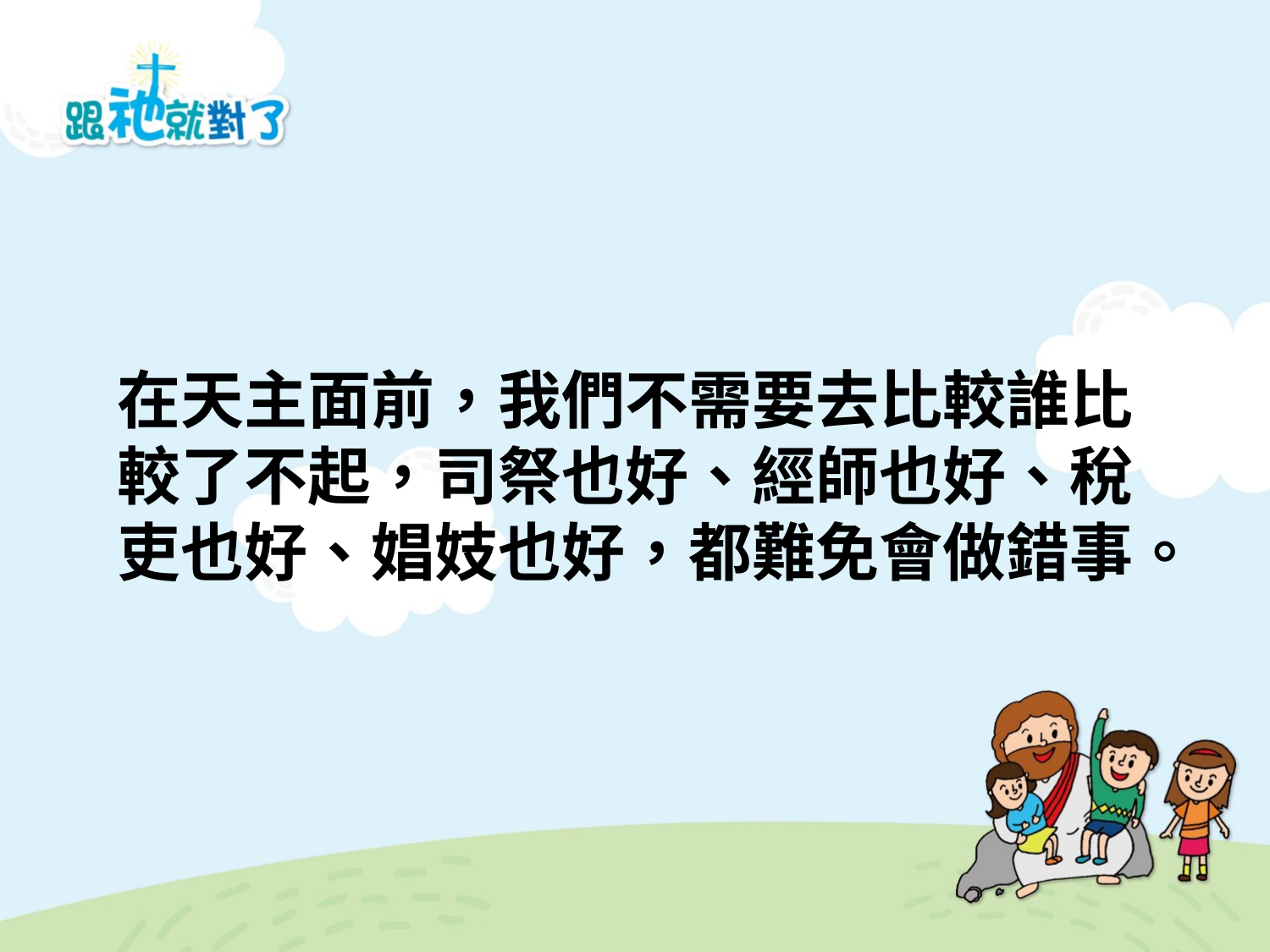

在天主面前，我們不需要去比較誰比較了不起，司祭也好、經師也好、稅吏也好、娼妓也好，都難免會做錯事。